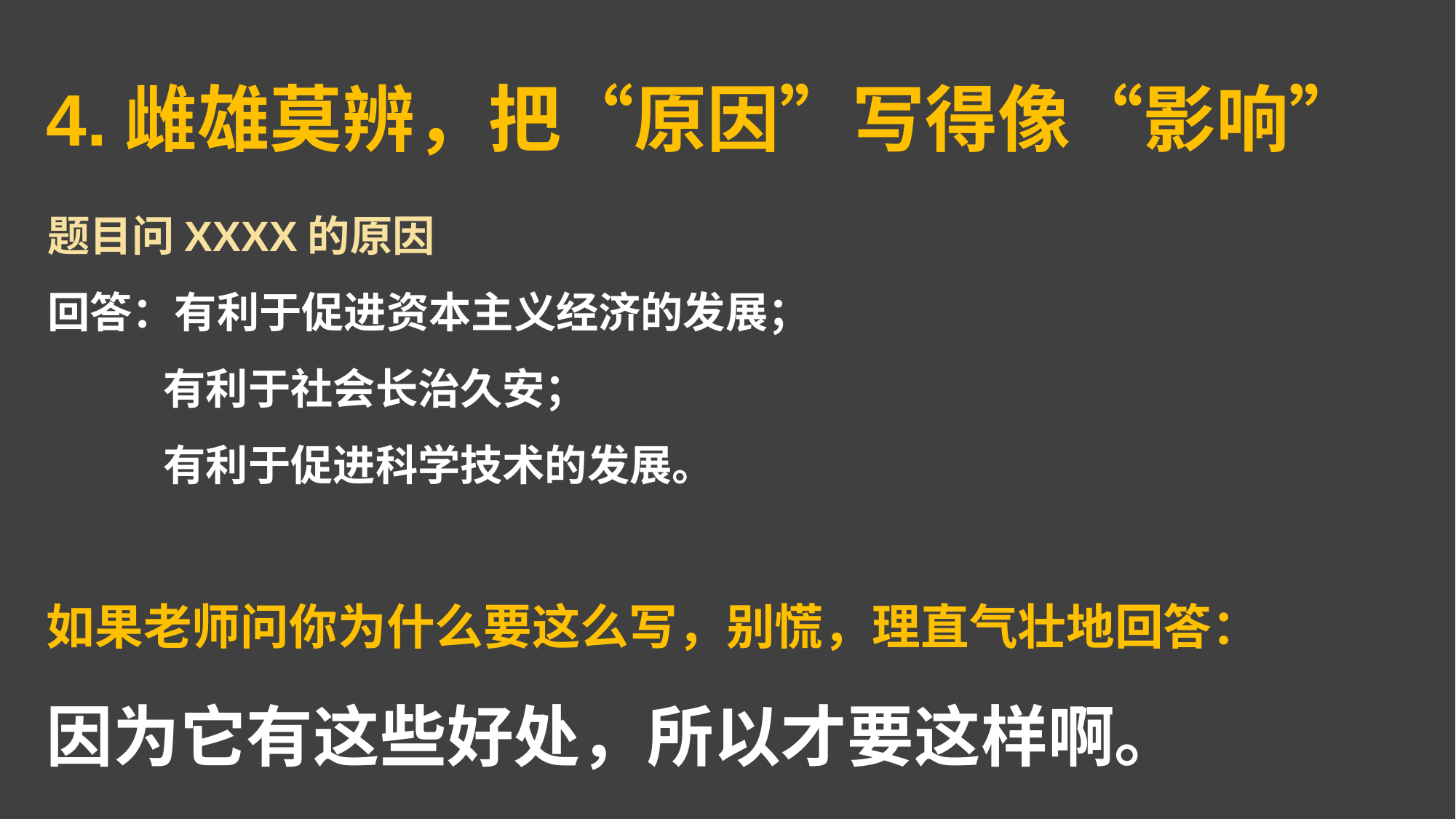

4.雌雄莫辨，把“原因”写得像“影响”
题目问XXXX的原因
回答：有利于促进资本主义经济的发展；
           有利于社会长治久安；
           有利于促进科学技术的发展。
如果老师问你为什么要这么写，别慌，理直气壮地回答：
因为它有这些好处，所以才要这样啊。